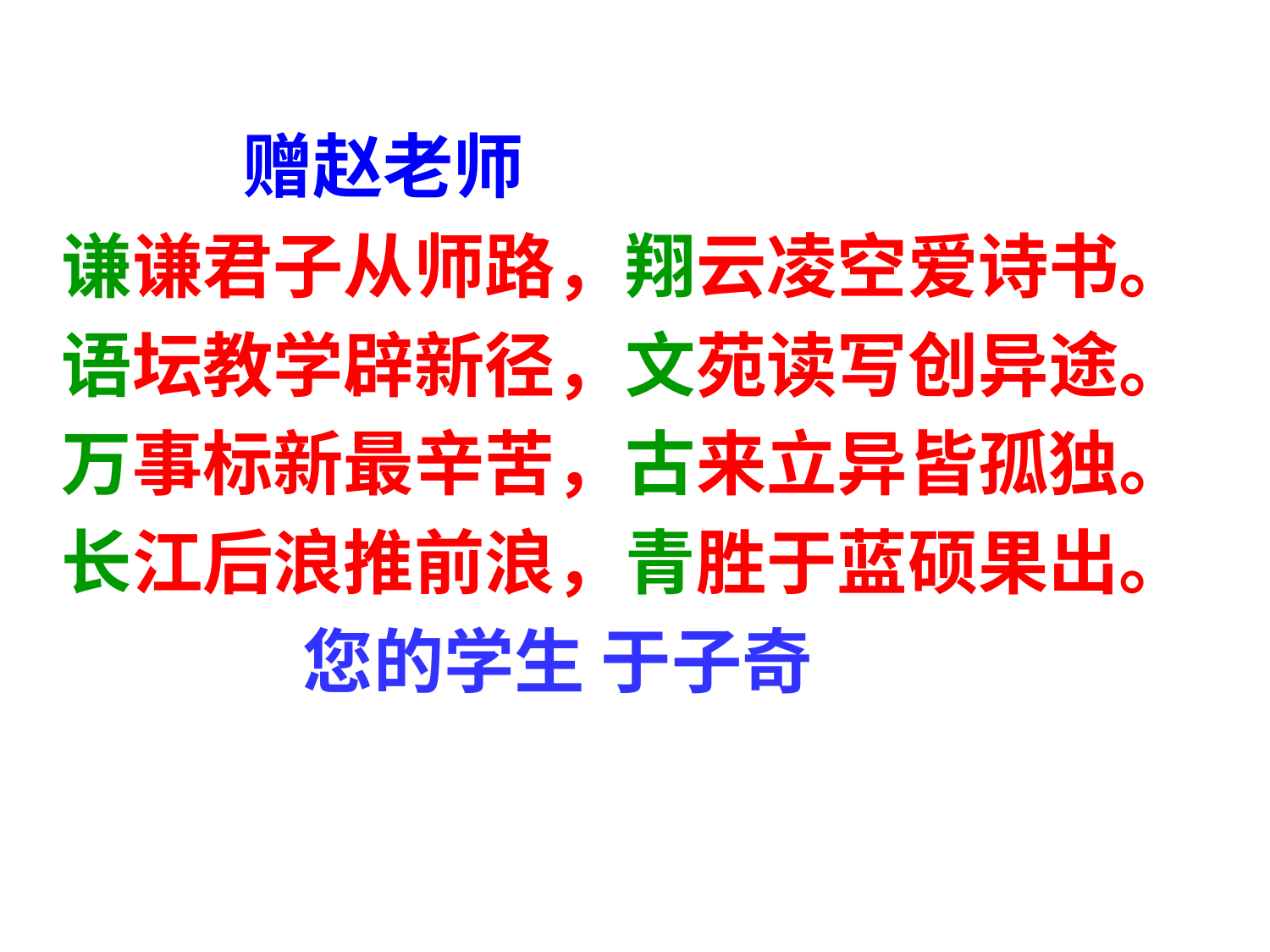

赠赵老师
  谦谦君子从师路，翔云凌空爱诗书。
  语坛教学辟新径，文苑读写创异途。
  万事标新最辛苦，古来立异皆孤独。
  长江后浪推前浪，青胜于蓝硕果出。
                 您的学生 于子奇